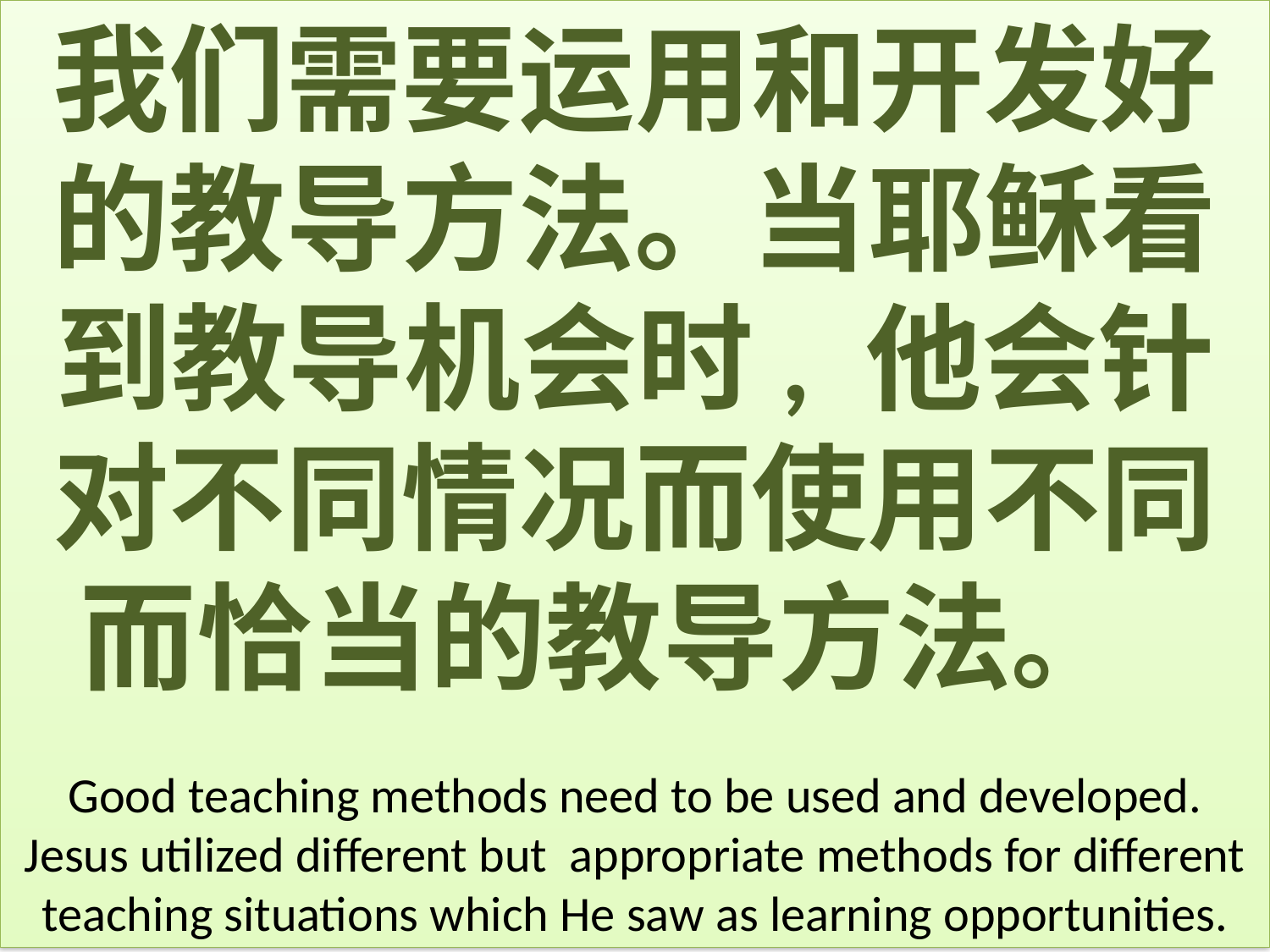

我们需要运用和开发好的教导方法。当耶稣看到教导机会时, 他会针对不同情况而使用不同而恰当的教导方法。

Good teaching methods need to be used and developed. Jesus utilized different but  appropriate methods for different teaching situations which He saw as learning opportunities.